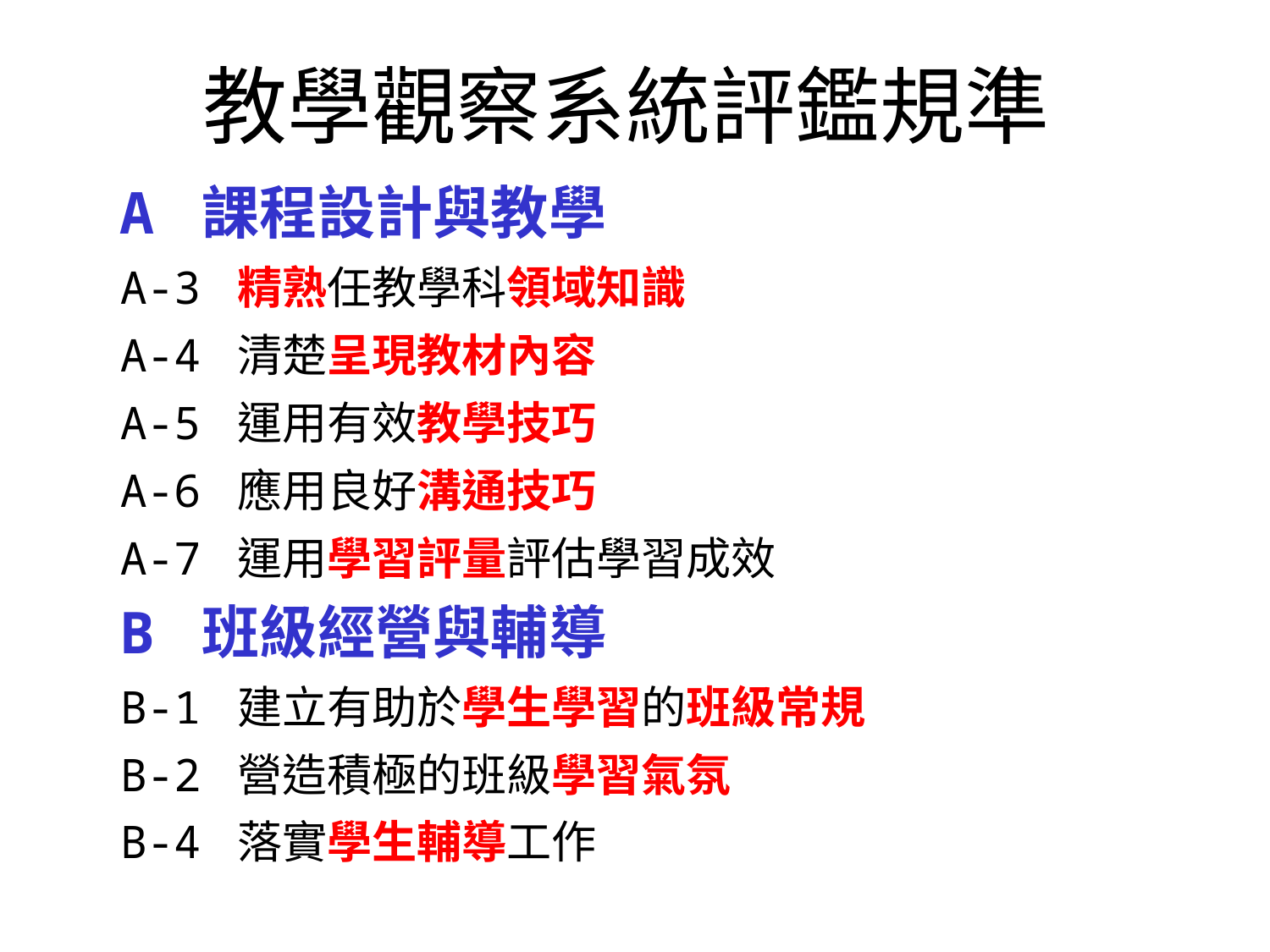

# 教學觀察系統評鑑規準
A 課程設計與教學
A-3 精熟任教學科領域知識
A-4 清楚呈現教材內容
A-5 運用有效教學技巧
A-6 應用良好溝通技巧
A-7 運用學習評量評估學習成效
B 班級經營與輔導
B-1 建立有助於學生學習的班級常規
B-2 營造積極的班級學習氣氛
B-4 落實學生輔導工作